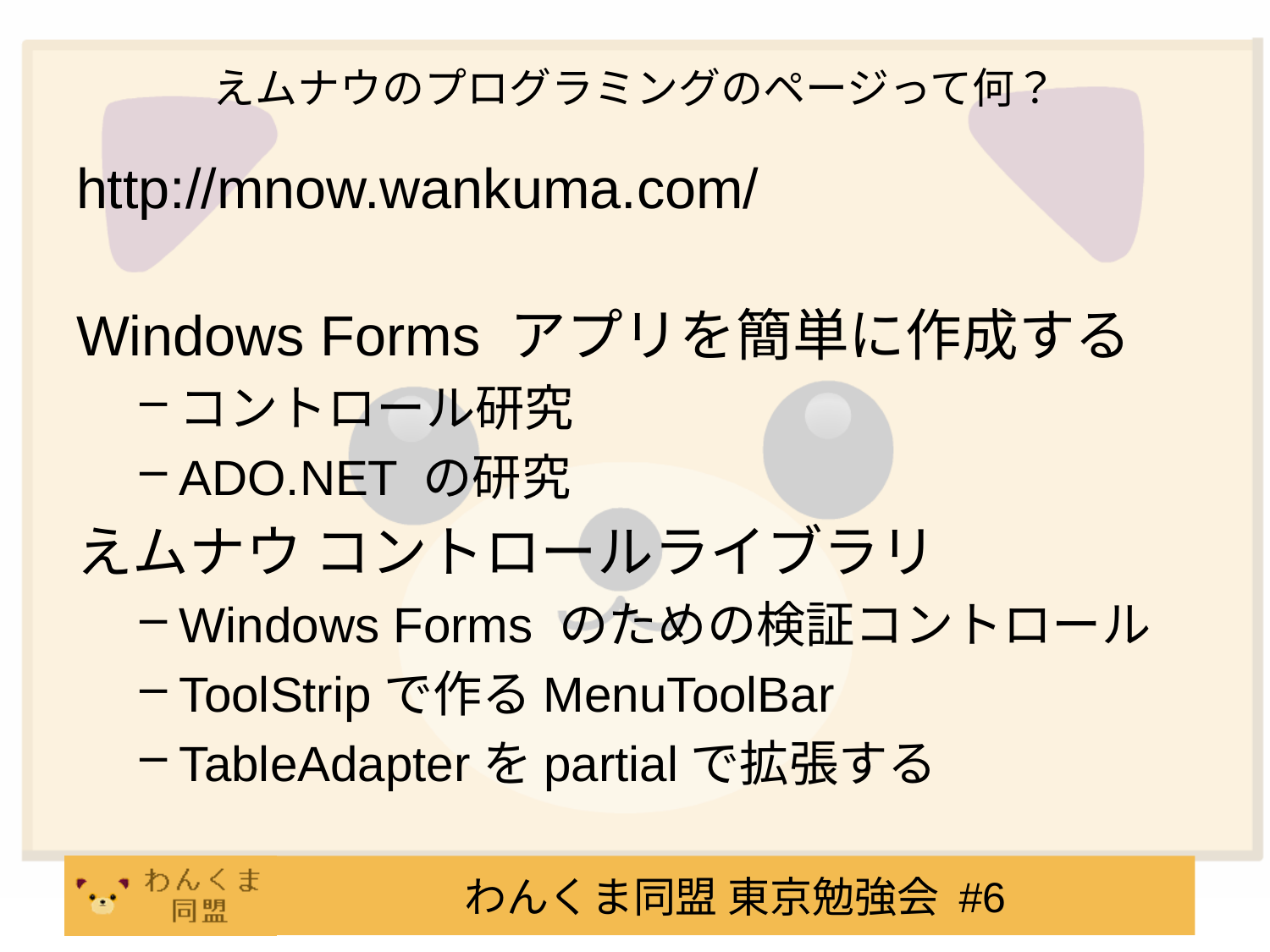

# えムナウのプログラミングのページって何？
http://mnow.wankuma.com/
Windows Forms アプリを簡単に作成する
コントロール研究
ADO.NET の研究
えムナウ コントロールライブラリ
Windows Forms のための検証コントロール
ToolStripで作るMenuToolBar
TableAdapterをpartialで拡張する